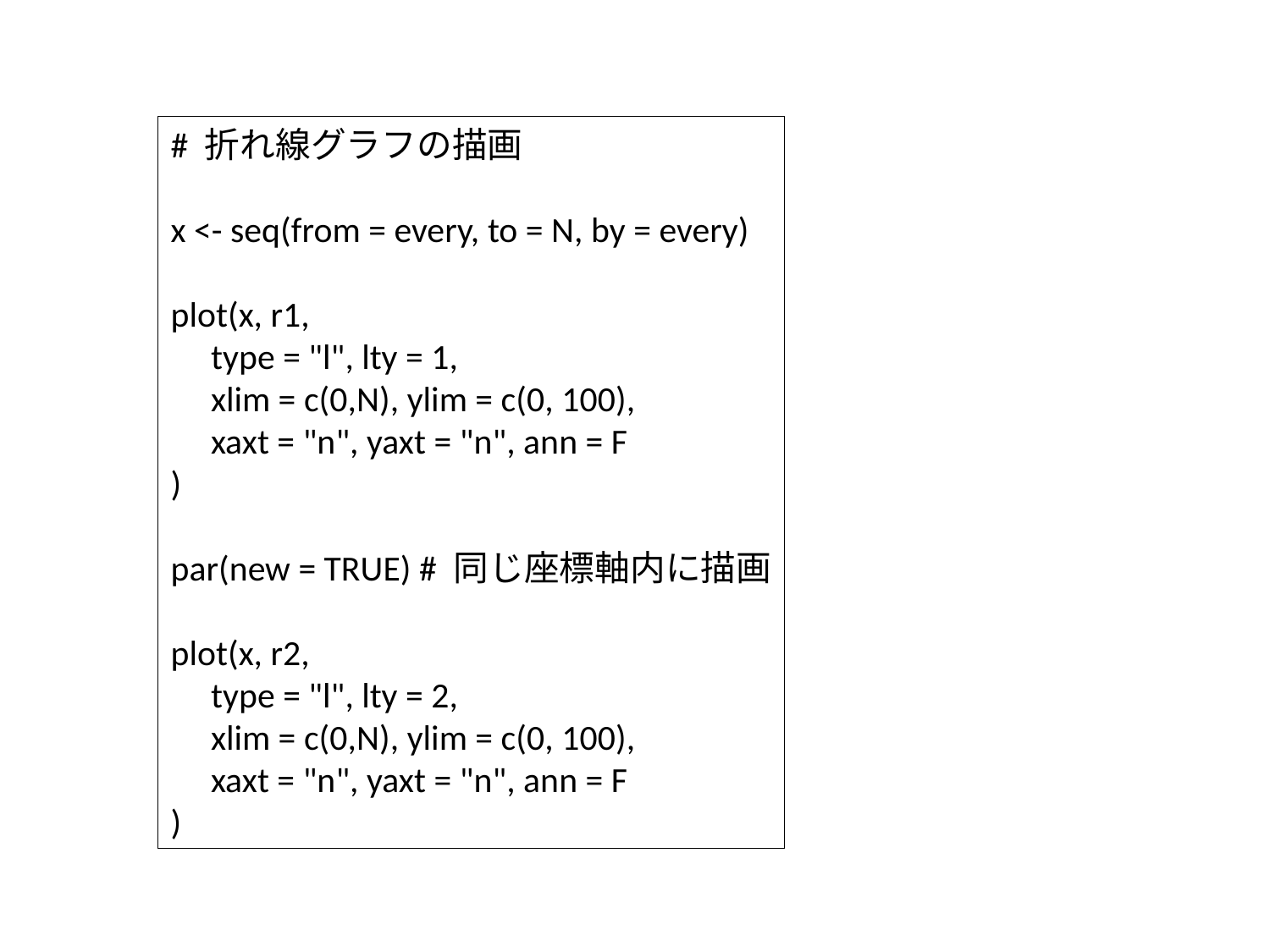

# 折れ線グラフの描画

x <- seq(from = every, to = N, by = every)

plot(x, r1,
     type = "l", lty = 1,
     xlim = c(0,N), ylim = c(0, 100),
     xaxt = "n", yaxt = "n", ann = F
)

par(new = TRUE) # 同じ座標軸内に描画

plot(x, r2,
     type = "l", lty = 2,
     xlim = c(0,N), ylim = c(0, 100),
     xaxt = "n", yaxt = "n", ann = F
)